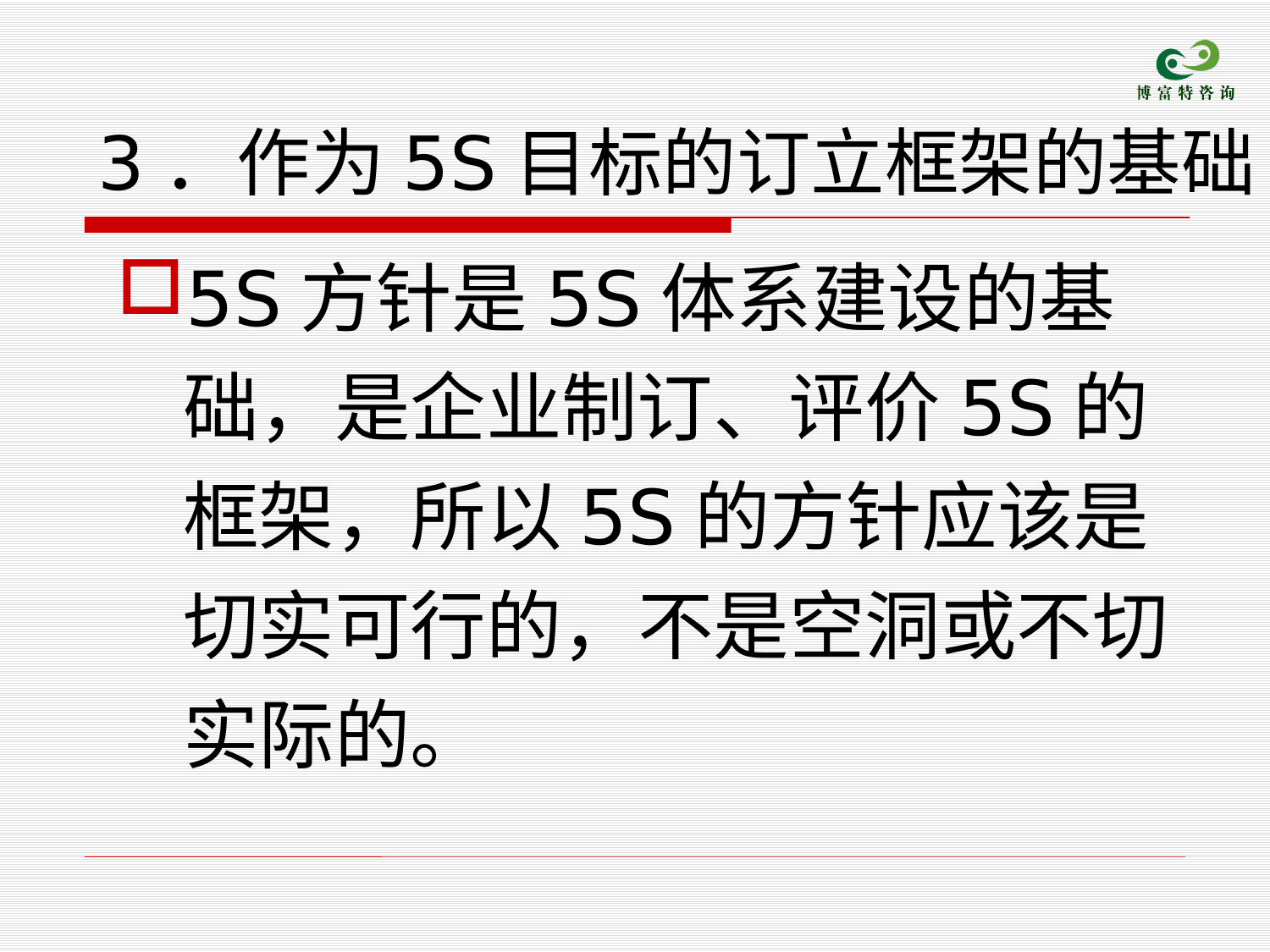

# 3．作为5S目标的订立框架的基础
5S方针是5S体系建设的基础，是企业制订、评价5S的框架，所以5S的方针应该是切实可行的，不是空洞或不切实际的。
344